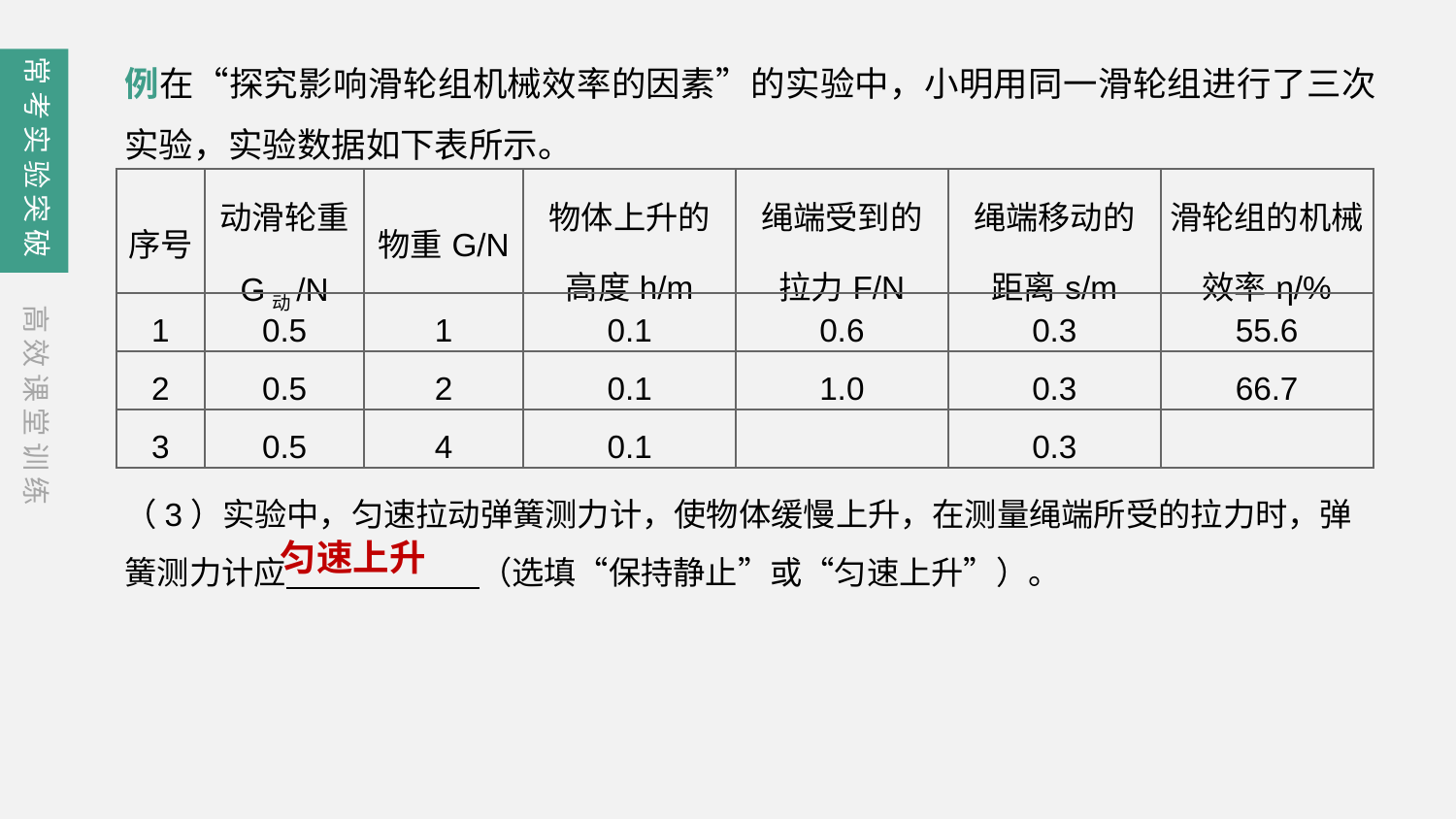

例在“探究影响滑轮组机械效率的因素”的实验中，小明用同一滑轮组进行了三次实验，实验数据如下表所示。

（3）实验中，匀速拉动弹簧测力计，使物体缓慢上升，在测量绳端所受的拉力时，弹簧测力计应　　　　　　（选填“保持静止”或“匀速上升”）。
常考实验突破

| 序号 | 动滑轮重 G动/N | 物重G/N | 物体上升的 高度h/m | 绳端受到的 拉力F/N | 绳端移动的 距离s/m | 滑轮组的机械 效率η/% |
| --- | --- | --- | --- | --- | --- | --- |
| 1 | 0.5 | 1 | 0.1 | 0.6 | 0.3 | 55.6 |
| 2 | 0.5 | 2 | 0.1 | 1.0 | 0.3 | 66.7 |
| 3 | 0.5 | 4 | 0.1 |  | 0.3 |  |
高效课堂训练
匀速上升